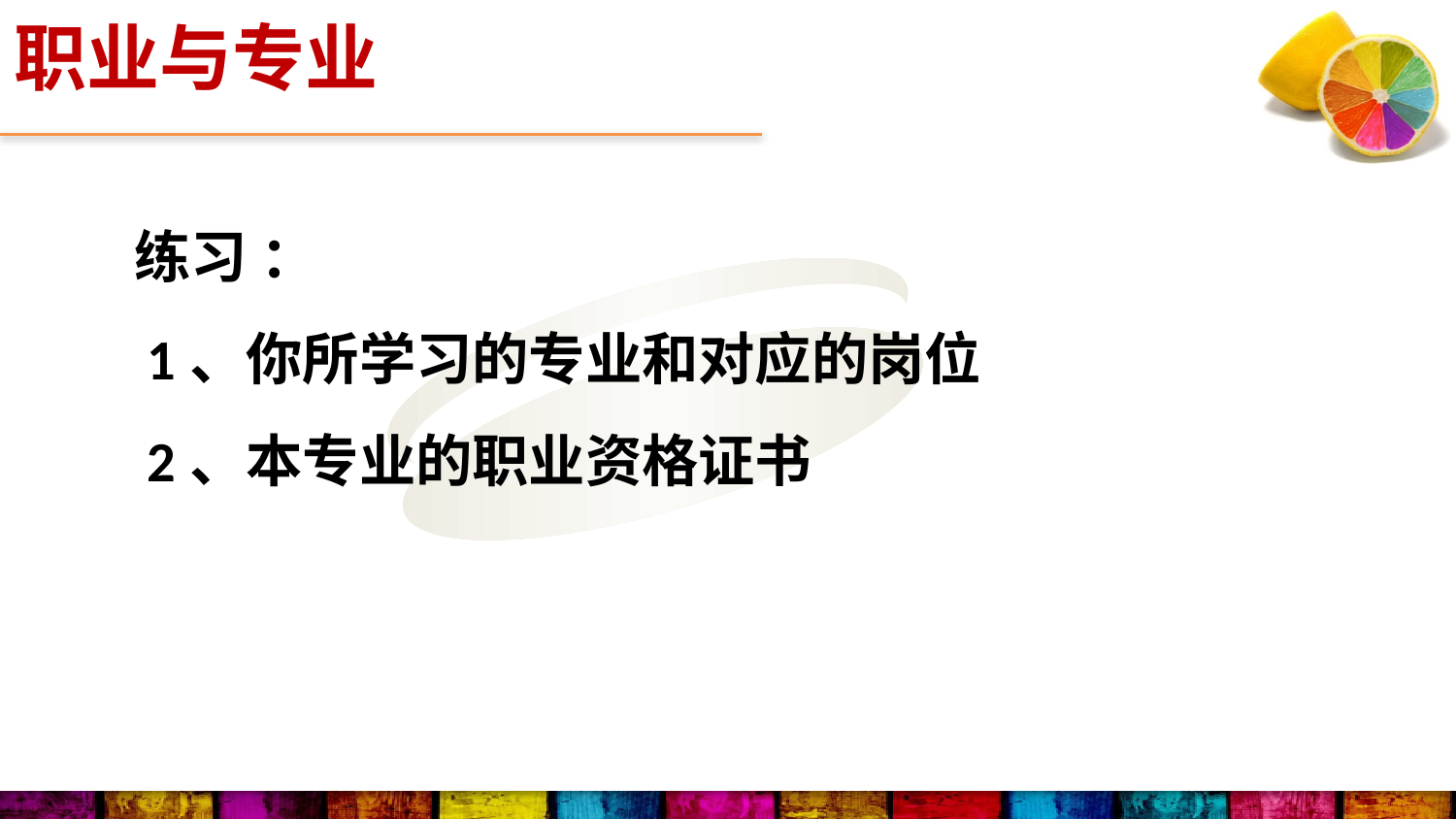

职业与专业

练习 ：
 1、你所学习的专业和对应的岗位
 2、本专业的职业资格证书
FPA性格色彩的使命